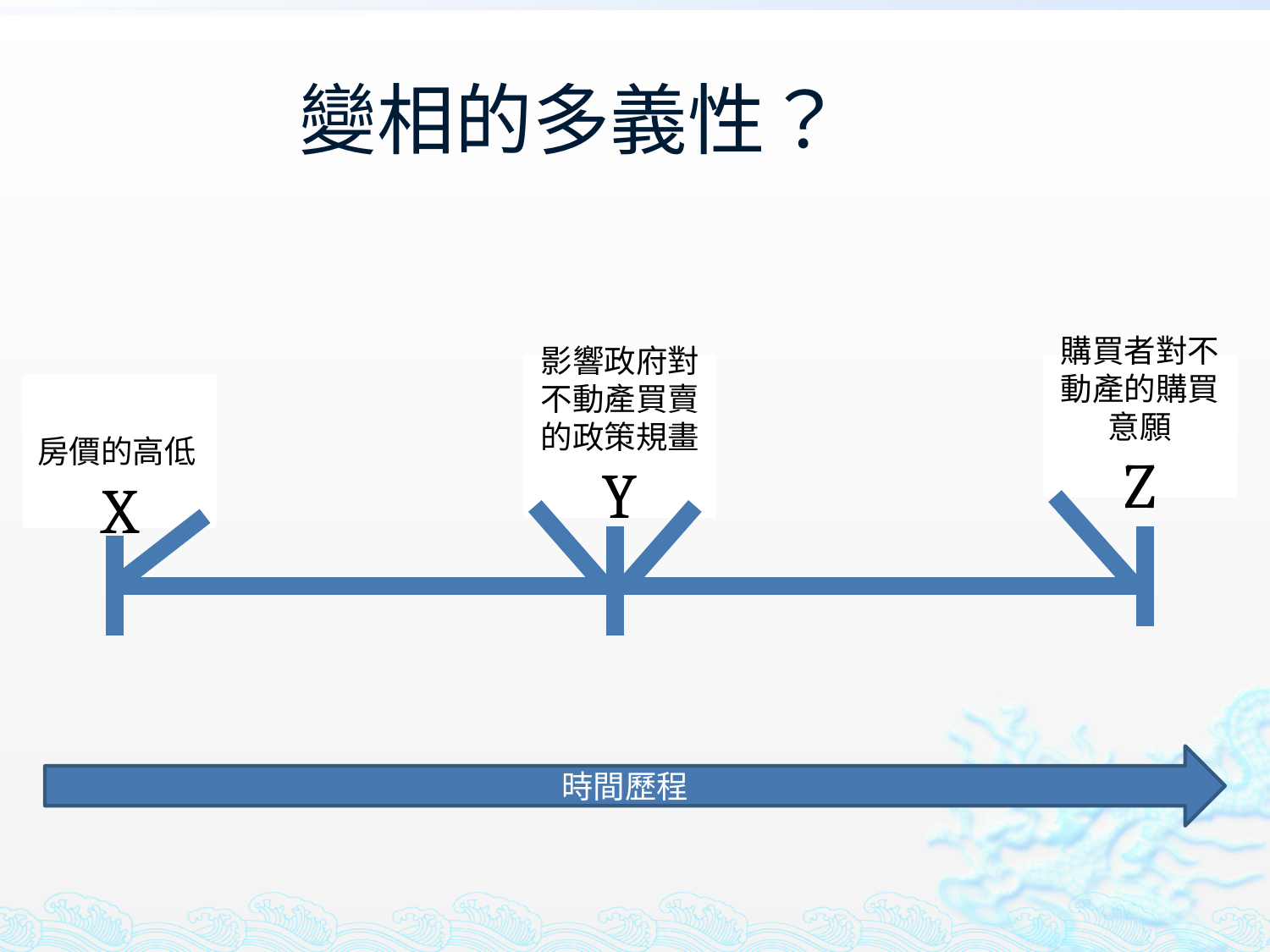

變相的多義性？
影響政府對不動產買賣的政策規畫
Y
購買者對不動產的購買意願
Z

房價的高低X
時間歷程